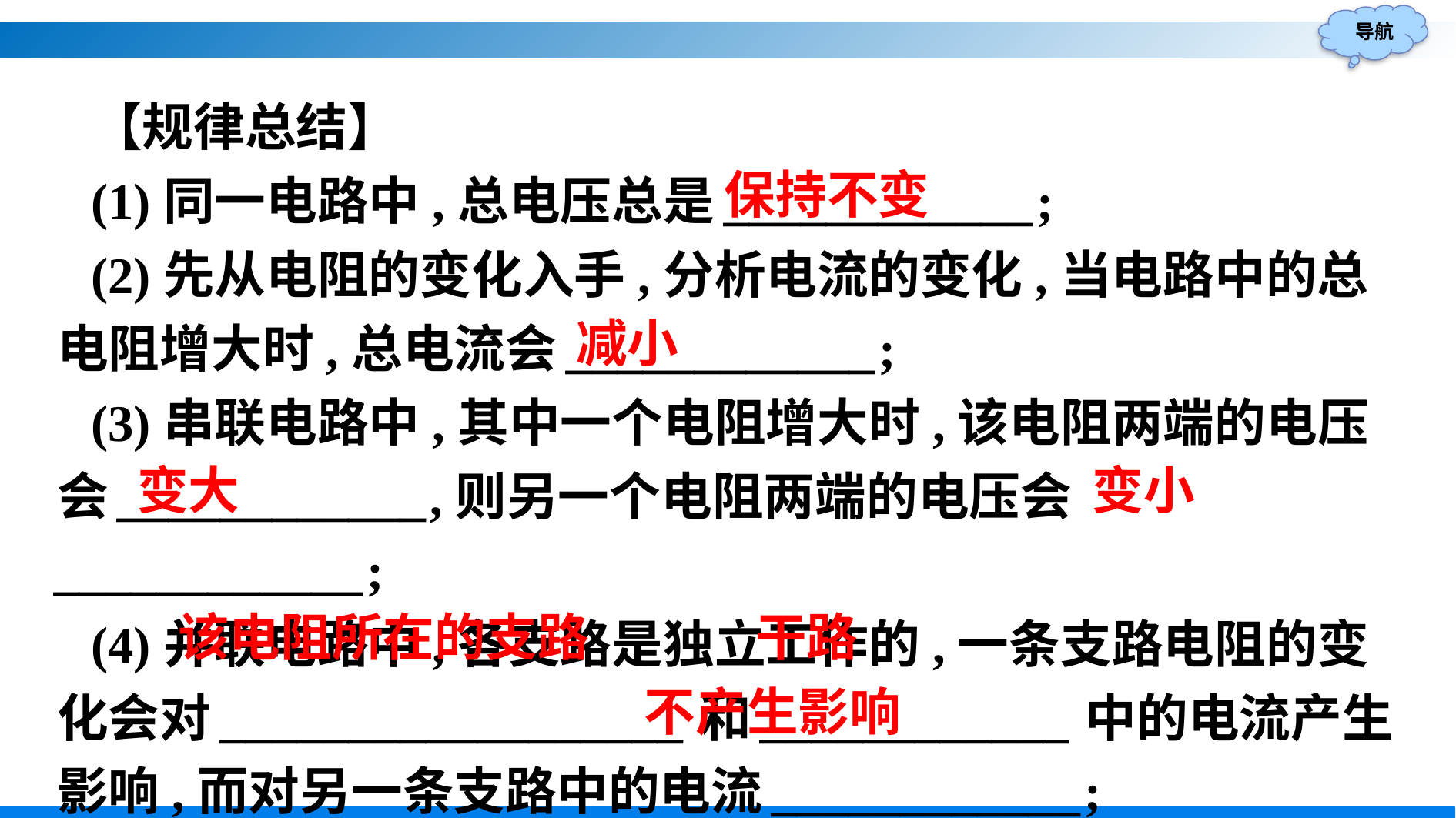

【规律总结】
(1)同一电路中,总电压总是____________;
(2)先从电阻的变化入手,分析电流的变化,当电路中的总电阻增大时,总电流会____________;
(3)串联电路中,其中一个电阻增大时,该电阻两端的电压会____________,则另一个电阻两端的电压会____________;
(4)并联电路中,各支路是独立工作的,一条支路电阻的变化会对__________________和____________中的电流产生影响,而对另一条支路中的电流____________;
保持不变
减小
变小
变大
干路
该电阻所在的支路
不产生影响